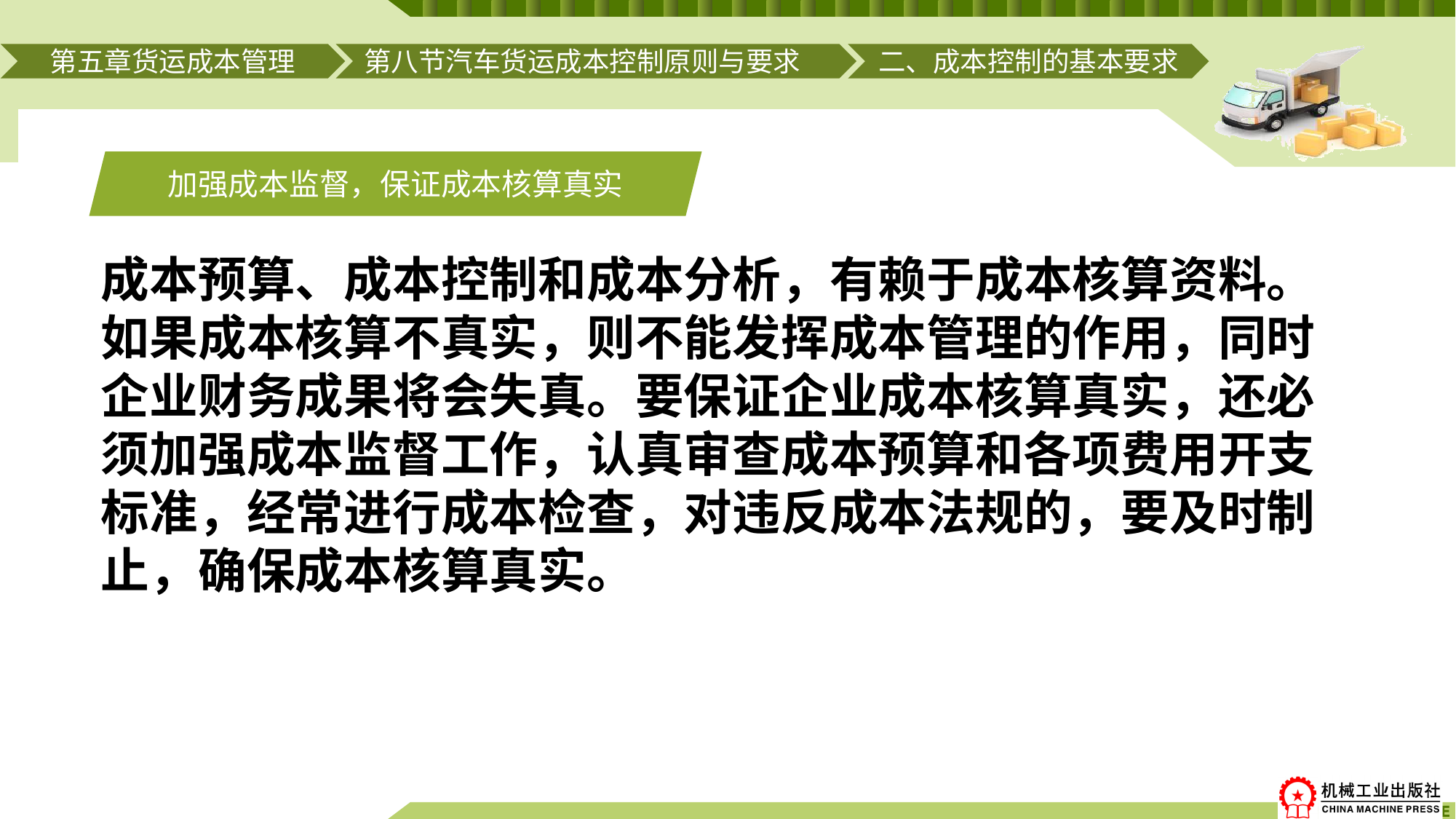

第五章货运成本管理
第八节汽车货运成本控制原则与要求
二、成本控制的基本要求
加强成本监督，保证成本核算真实
# 成本预算、成本控制和成本分析，有赖于成本核算资料。如果成本核算不真实，则不能发挥成本管理的作用，同时企业财务成果将会失真。要保证企业成本核算真实，还必须加强成本监督工作，认真审查成本预算和各项费用开支标准，经常进行成本检查，对违反成本法规的，要及时制止，确保成本核算真实。